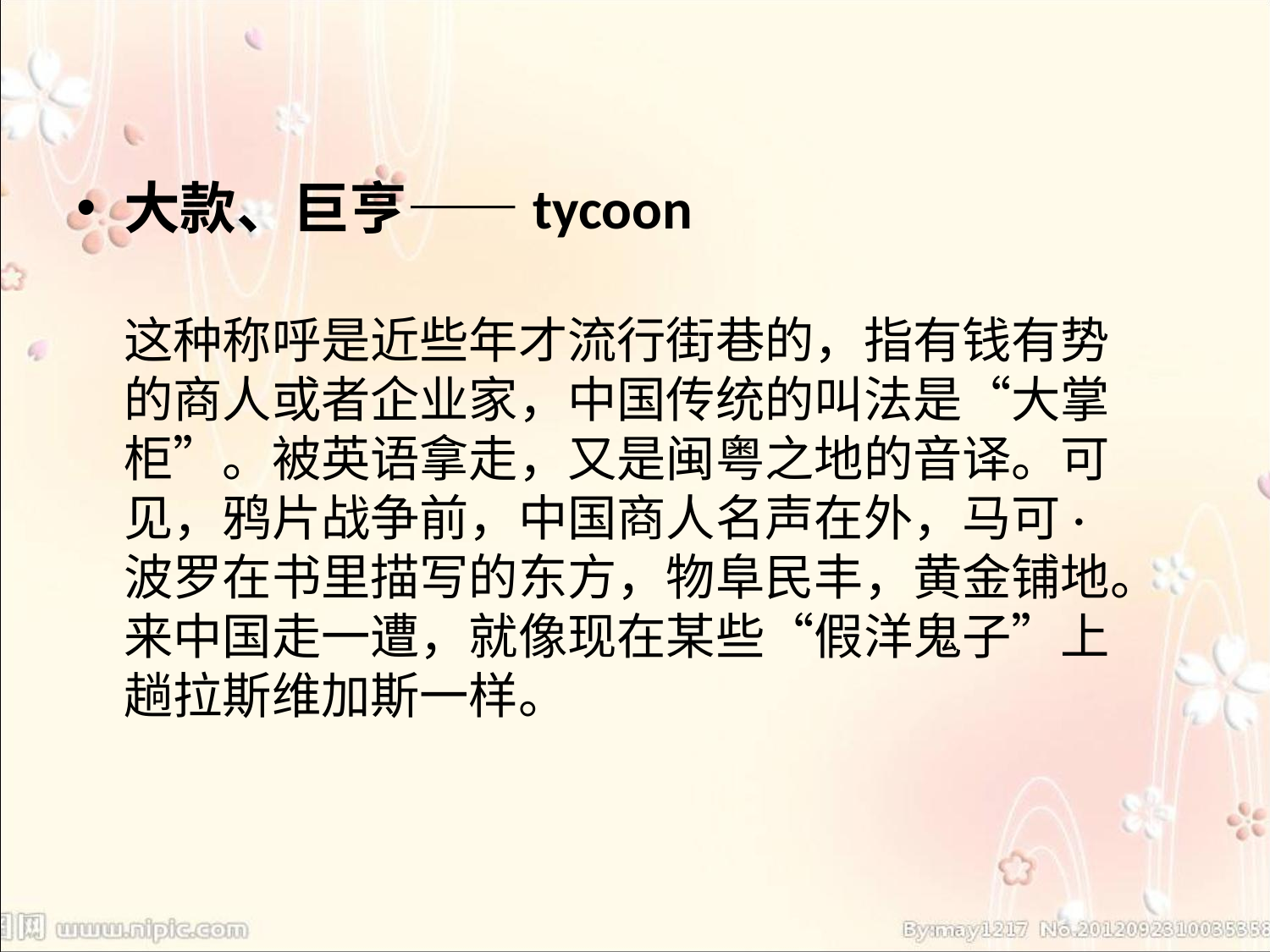

大款、巨亨——tycoon
这种称呼是近些年才流行街巷的，指有钱有势的商人或者企业家，中国传统的叫法是“大掌柜”。被英语拿走，又是闽粤之地的音译。可见，鸦片战争前，中国商人名声在外，马可·波罗在书里描写的东方，物阜民丰，黄金铺地。来中国走一遭，就像现在某些“假洋鬼子”上趟拉斯维加斯一样。